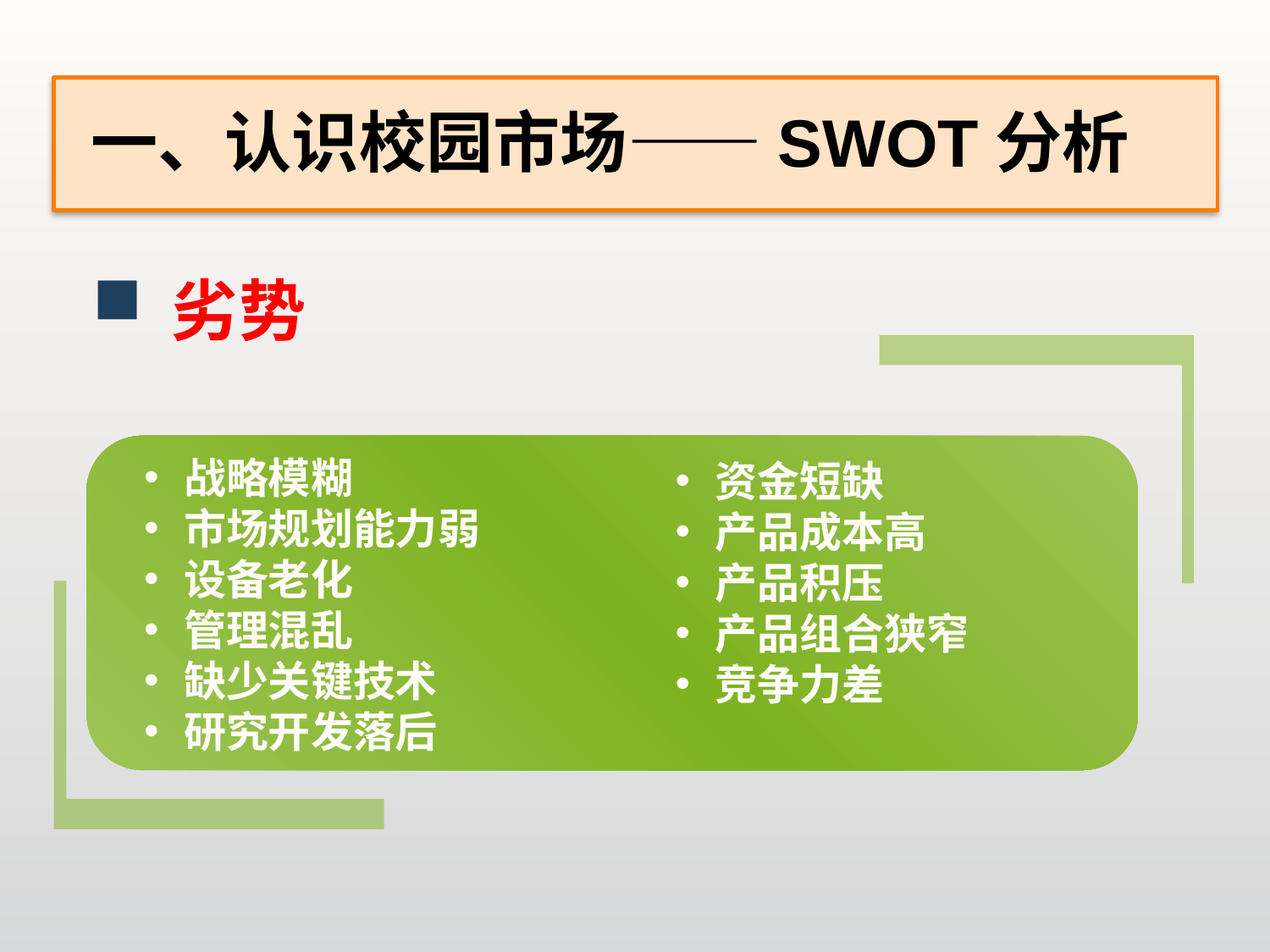

一、认识校园市场——SWOT分析
劣势

战略模糊
市场规划能力弱
设备老化
管理混乱
缺少关键技术
研究开发落后
资金短缺
产品成本高
产品积压
产品组合狭窄
竞争力差